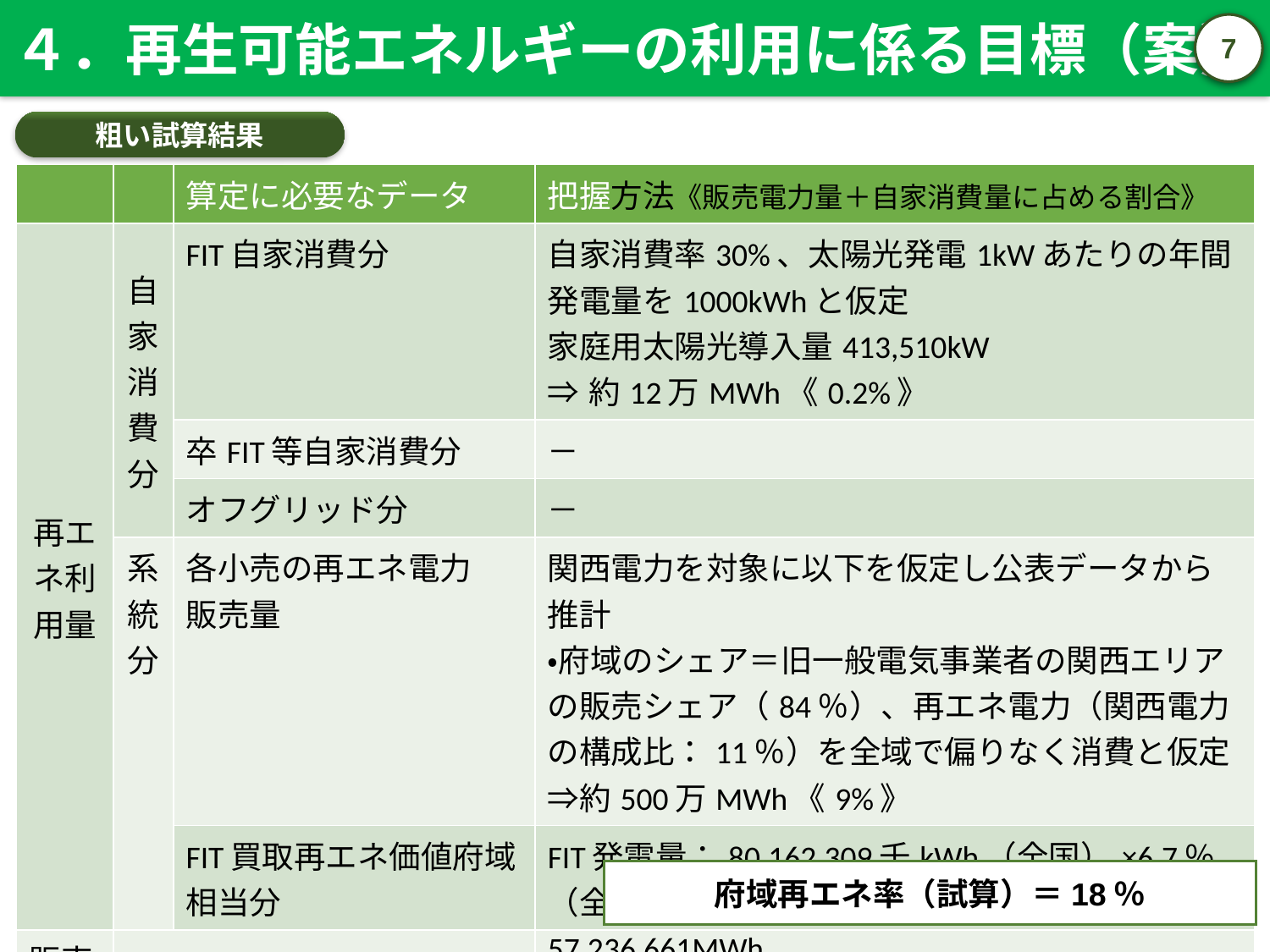

４．再生可能エネルギーの利用に係る目標（案）
7
粗い試算結果
|  |  | 算定に必要なデータ | 把握方法《販売電力量＋自家消費量に占める割合》 |
| --- | --- | --- | --- |
| 再エネ利用量 | 自家消費分 | FIT自家消費分 | 自家消費率30%、太陽光発電1kWあたりの年間発電量を1000kWhと仮定　 家庭用太陽光導入量413,510kW ⇒約12万MWh《0.2%》 |
|  |  | 卒FIT等自家消費分 | － |
|  |  | オフグリッド分 | － |
|  | 系統分 | 各小売の再エネ電力 販売量 | 関西電力を対象に以下を仮定し公表データから推計 ・府域のシェア＝旧一般電気事業者の関西エリアの販売シェア（84％）、再エネ電力（関西電力の構成比：11％）を全域で偏りなく消費と仮定⇒約500万MWh《9%》 |
|  |  | FIT買取再エネ価値府域 相当分 | FIT発電量：80,162,309千kWh（全国）×6.7％（全国販売電力量比）⇒約500万MWh《9%》 |
| 販売 電力量 | ー |  | 57,236,661MWh |
府域再エネ率（試算）＝18％